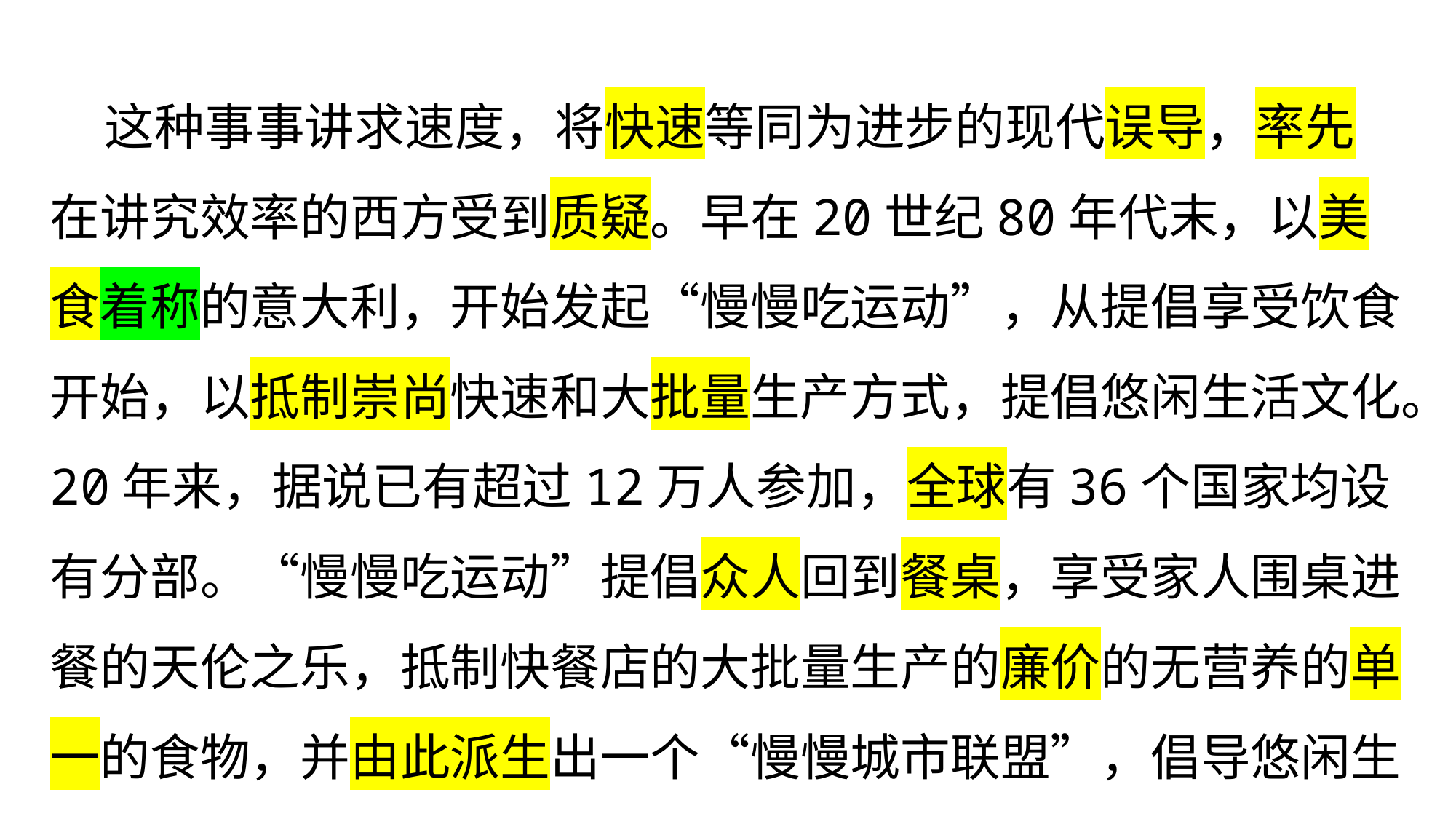

这种事事讲求速度，将快速等同为进步的现代误导，率先在讲究效率的西方受到质疑。早在20世纪80年代末，以美食着称的意大利，开始发起“慢慢吃运动”，从提倡享受饮食开始，以抵制崇尚快速和大批量生产方式，提倡悠闲生活文化。20年来，据说已有超过12万人参加，全球有36个国家均设有分部。“慢慢吃运动”提倡众人回到餐桌，享受家人围桌进餐的天伦之乐，抵制快餐店的大批量生产的廉价的无营养的单一的食物，并由此派生出一个“慢慢城市联盟”，倡导悠闲生活。